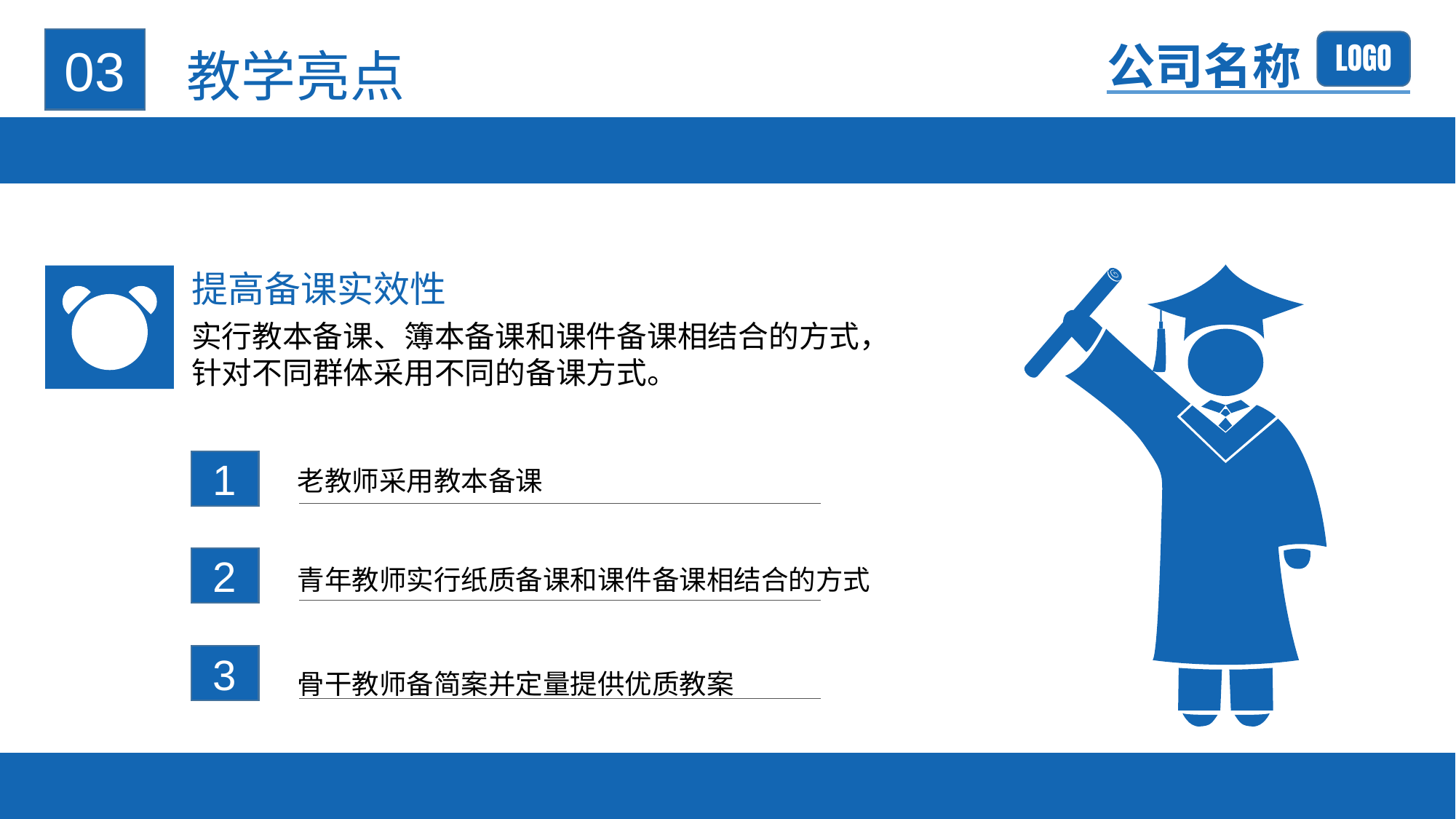

03
公司名称
LOGO
教学亮点

提高备课实效性
实行教本备课、簿本备课和课件备课相结合的方式，
针对不同群体采用不同的备课方式。

老教师采用教本备课
1
青年教师实行纸质备课和课件备课相结合的方式
2
骨干教师备简案并定量提供优质教案
3